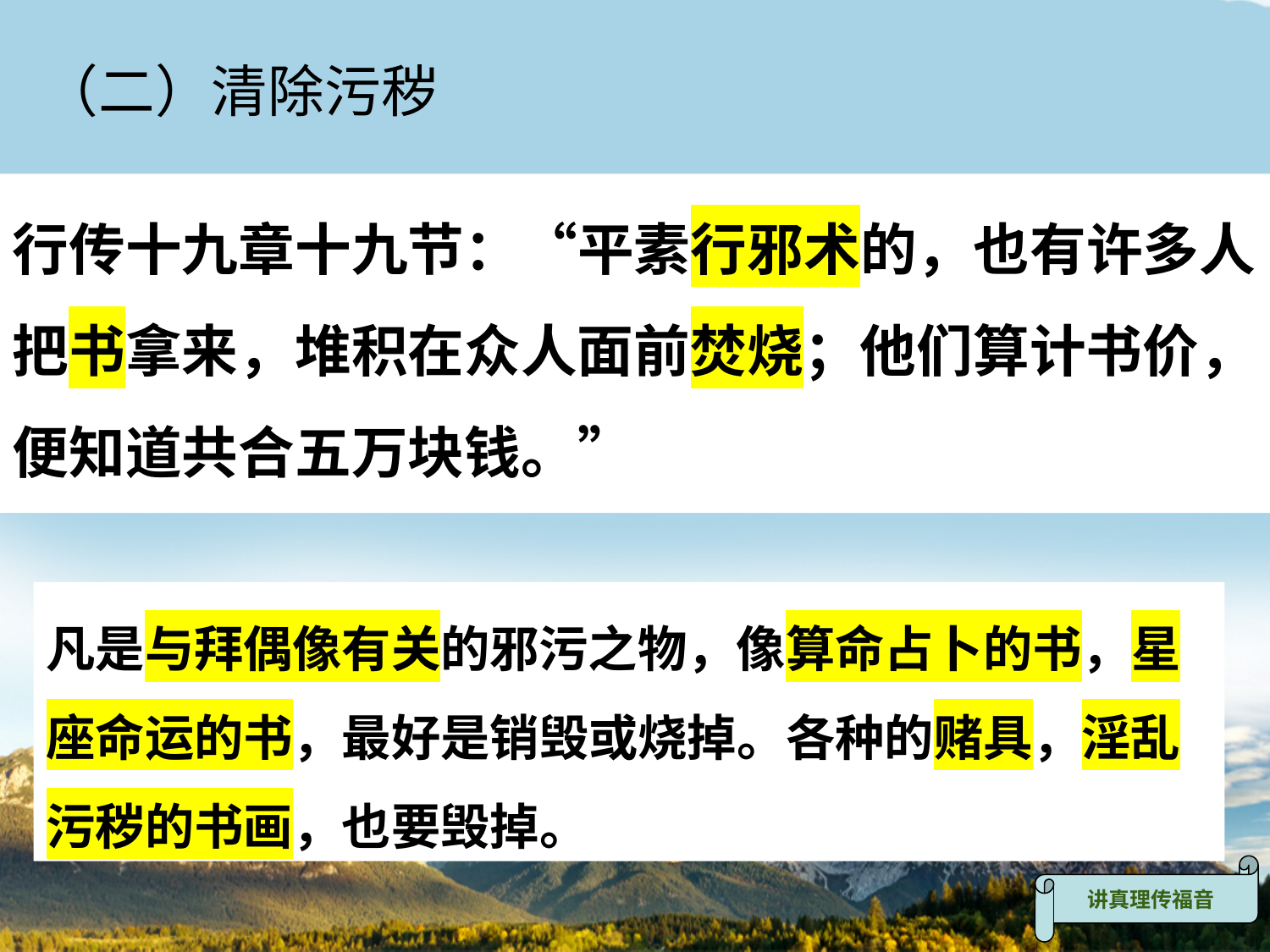

（二）清除污秽
行传十九章十九节：“平素行邪术的，也有许多人把书拿来，堆积在众人面前焚烧；他们算计书价，便知道共合五万块钱。”

凡是与拜偶像有关的邪污之物，像算命占卜的书，星座命运的书，最好是销毁或烧掉。各种的赌具，淫乱污秽的书画，也要毁掉。
讲真理传福音